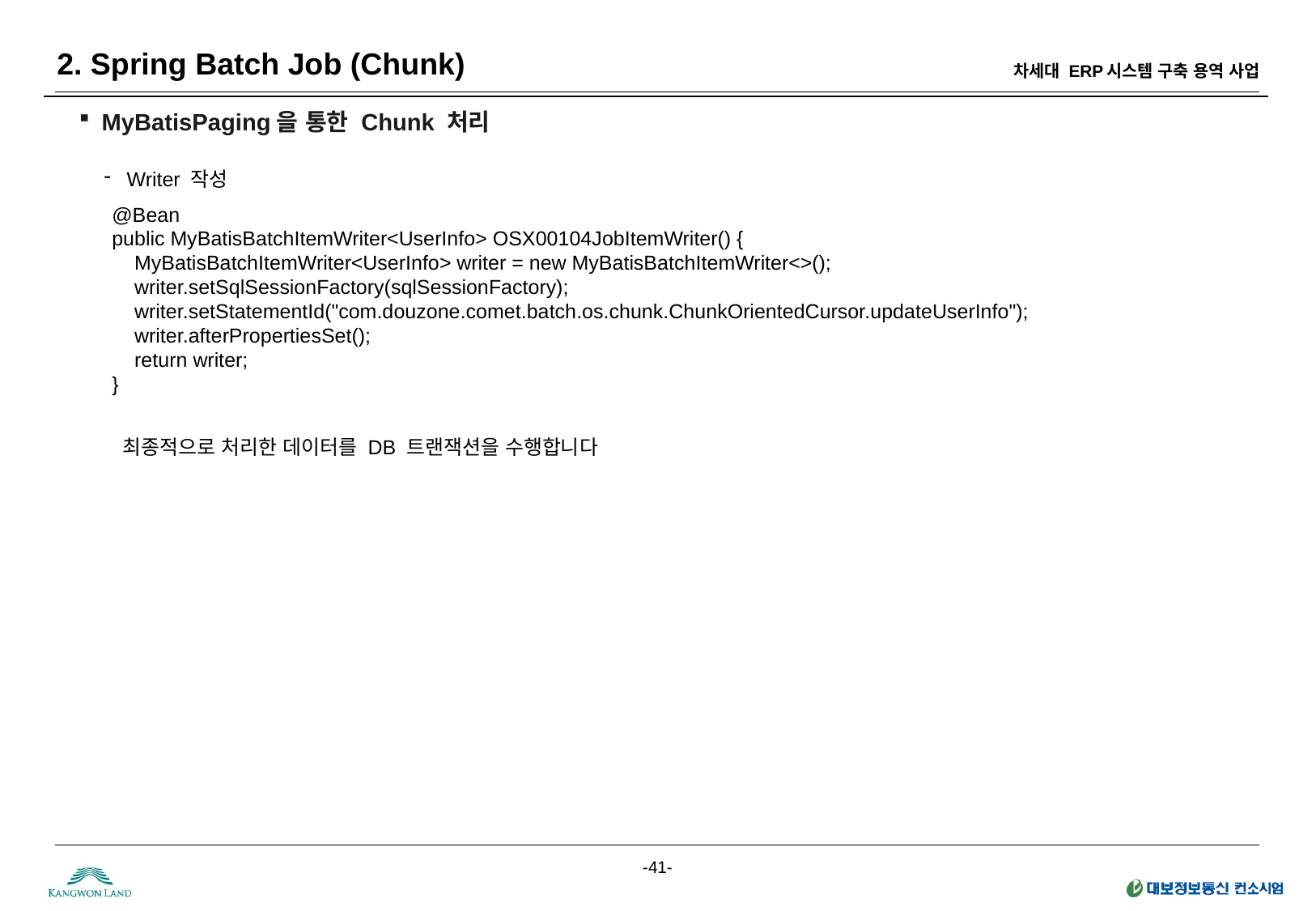

2. Spring Batch Job (Chunk)
MyBatisPaging을 통한 Chunk 처리

Writer 작성
@Bean
public MyBatisBatchItemWriter<UserInfo> OSX00104JobItemWriter() {
    MyBatisBatchItemWriter<UserInfo> writer = new MyBatisBatchItemWriter<>();
    writer.setSqlSessionFactory(sqlSessionFactory);
    writer.setStatementId("com.douzone.comet.batch.os.chunk.ChunkOrientedCursor.updateUserInfo");
    writer.afterPropertiesSet();
    return writer;
}
최종적으로 처리한 데이터를 DB 트랜잭션을 수행합니다